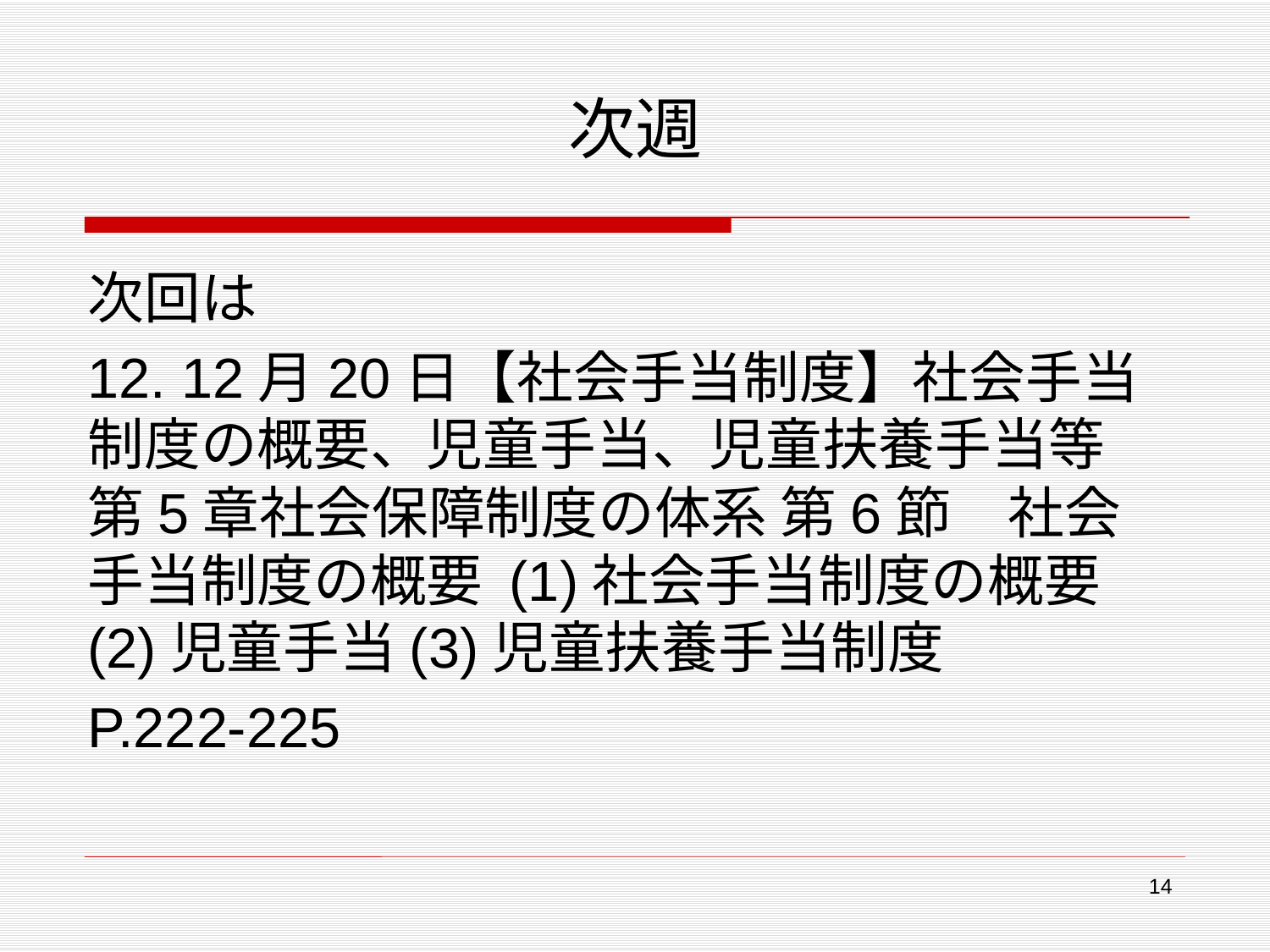

# 次週
次回は
12. 12月20日【社会手当制度】社会手当制度の概要、児童手当、児童扶養手当等第5章社会保障制度の体系 第6節　社会手当制度の概要 (1)社会手当制度の概要(2)児童手当(3)児童扶養手当制度
P.222-225

14